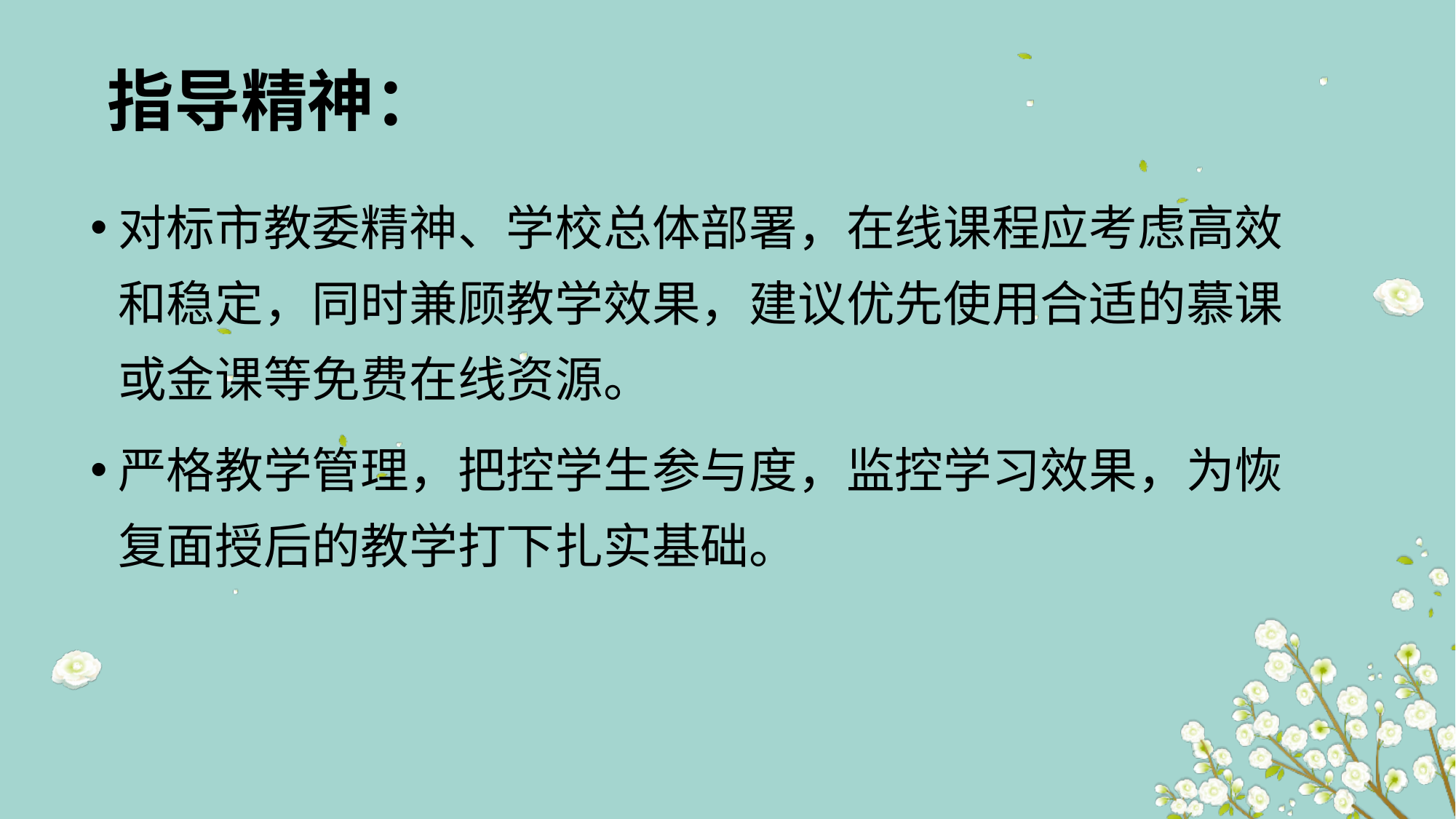

# 指导精神：
对标市教委精神、学校总体部署，在线课程应考虑高效和稳定，同时兼顾教学效果，建议优先使用合适的慕课或金课等免费在线资源。
严格教学管理，把控学生参与度，监控学习效果，为恢复面授后的教学打下扎实基础。